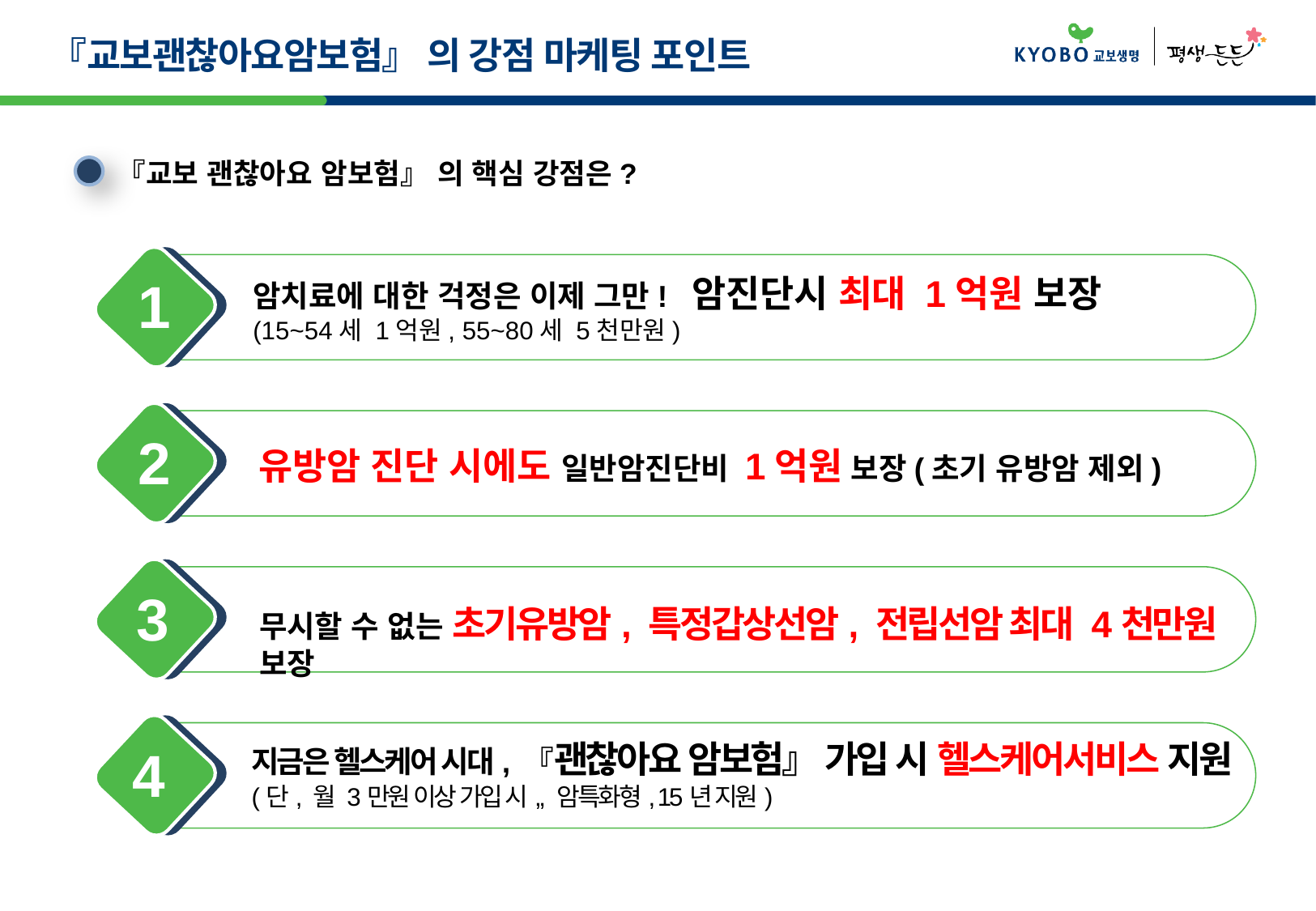

『교보괜찮아요암보험』 의 강점 마케팅 포인트
『교보 괜찮아요 암보험』 의 핵심 강점은?

1

암치료에 대한 걱정은 이제 그만!  암진단시 최대 1억원 보장
(15~54세 1억원, 55~80세 5천만원)

2
유방암 진단 시에도 일반암진단비 1억원 보장(초기 유방암 제외)

3

무시할 수 없는 초기유방암, 특정갑상선암, 전립선암 최대 4천만원 보장

4

지금은 헬스케어 시대, 『괜찮아요 암보험』 가입 시 헬스케어서비스 지원
(단, 월 3만원 이상 가입 시,, 암특화형, 15년 지원)